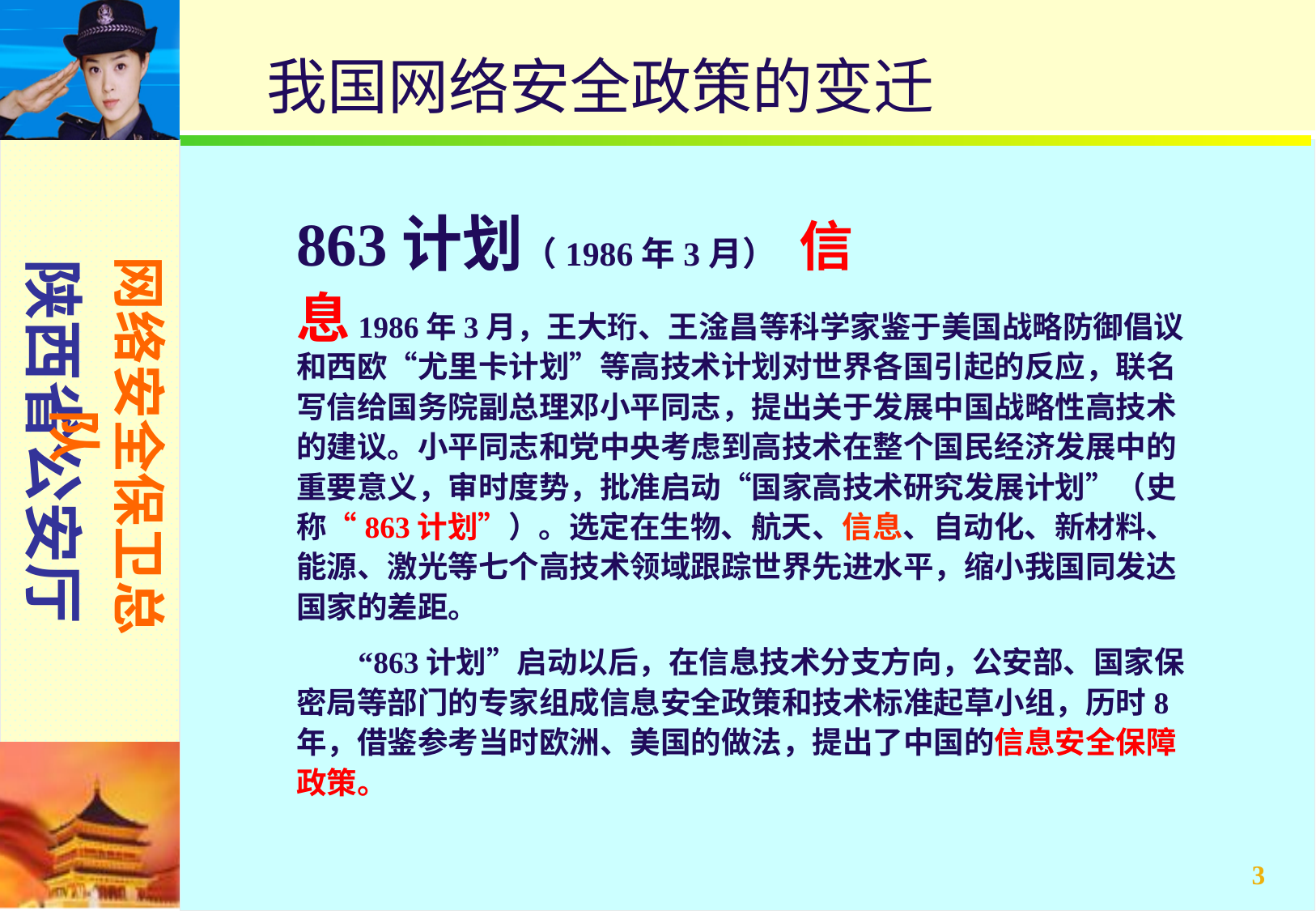

我国网络安全政策的变迁

863计划（1986年3月）   信息
        1986年3月，王大珩、王淦昌等科学家鉴于美国战略防御倡议和西欧“尤里卡计划”等高技术计划对世界各国引起的反应，联名写信给国务院副总理邓小平同志，提出关于发展中国战略性高技术的建议。小平同志和党中央考虑到高技术在整个国民经济发展中的重要意义，审时度势，批准启动“国家高技术研究发展计划”（史称“863计划”）。选定在生物、航天、信息、自动化、新材料、能源、激光等七个高技术领域跟踪世界先进水平，缩小我国同发达国家的差距。
        “863计划”启动以后，在信息技术分支方向，公安部、国家保密局等部门的专家组成信息安全政策和技术标准起草小组，历时8年，借鉴参考当时欧洲、美国的做法，提出了中国的信息安全保障政策。